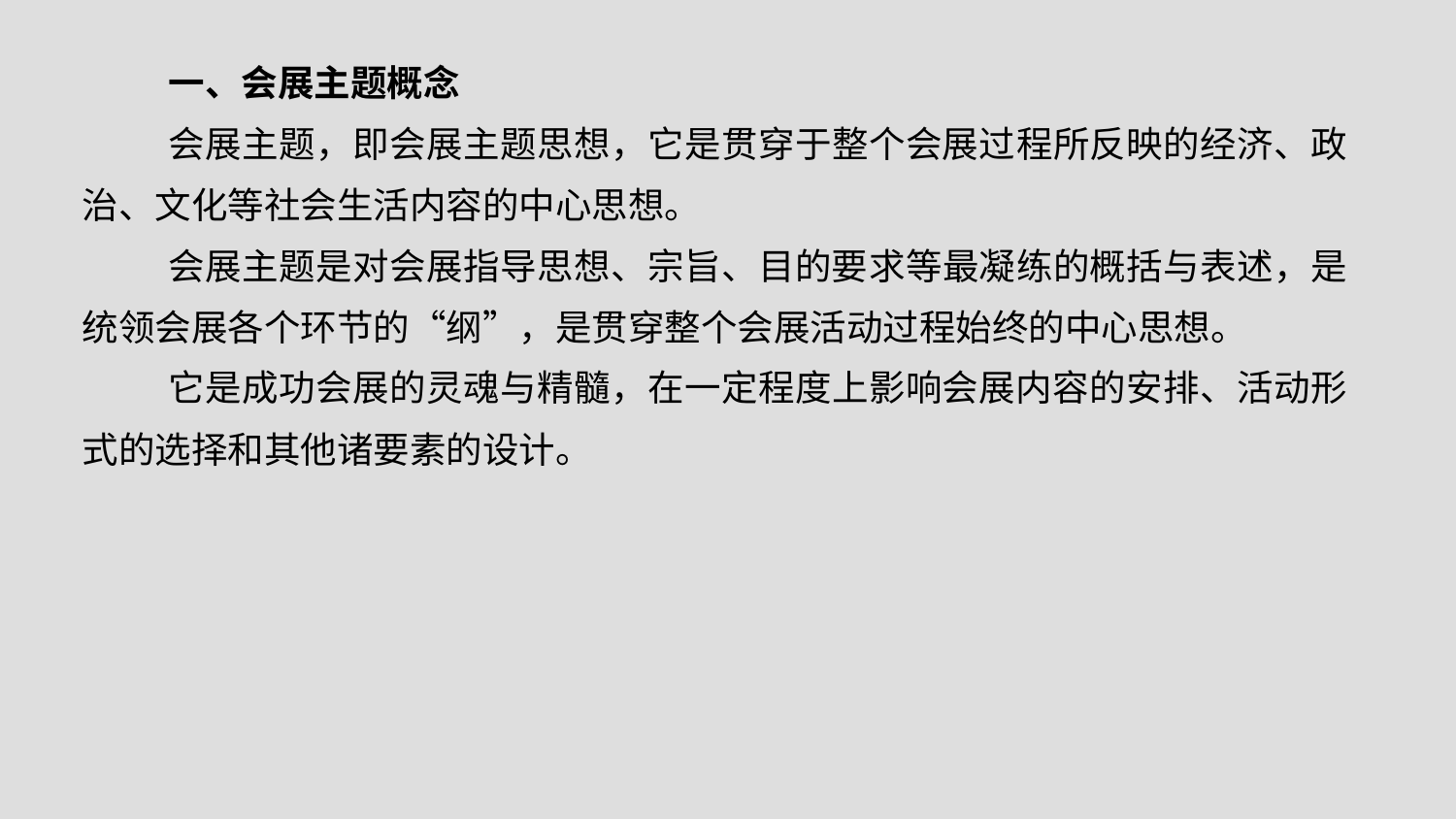

一、会展主题概念
会展主题，即会展主题思想，它是贯穿于整个会展过程所反映的经济、政治、文化等社会生活内容的中心思想。
会展主题是对会展指导思想、宗旨、目的要求等最凝练的概括与表述，是统领会展各个环节的“纲”，是贯穿整个会展活动过程始终的中心思想。
它是成功会展的灵魂与精髓，在一定程度上影响会展内容的安排、活动形式的选择和其他诸要素的设计。